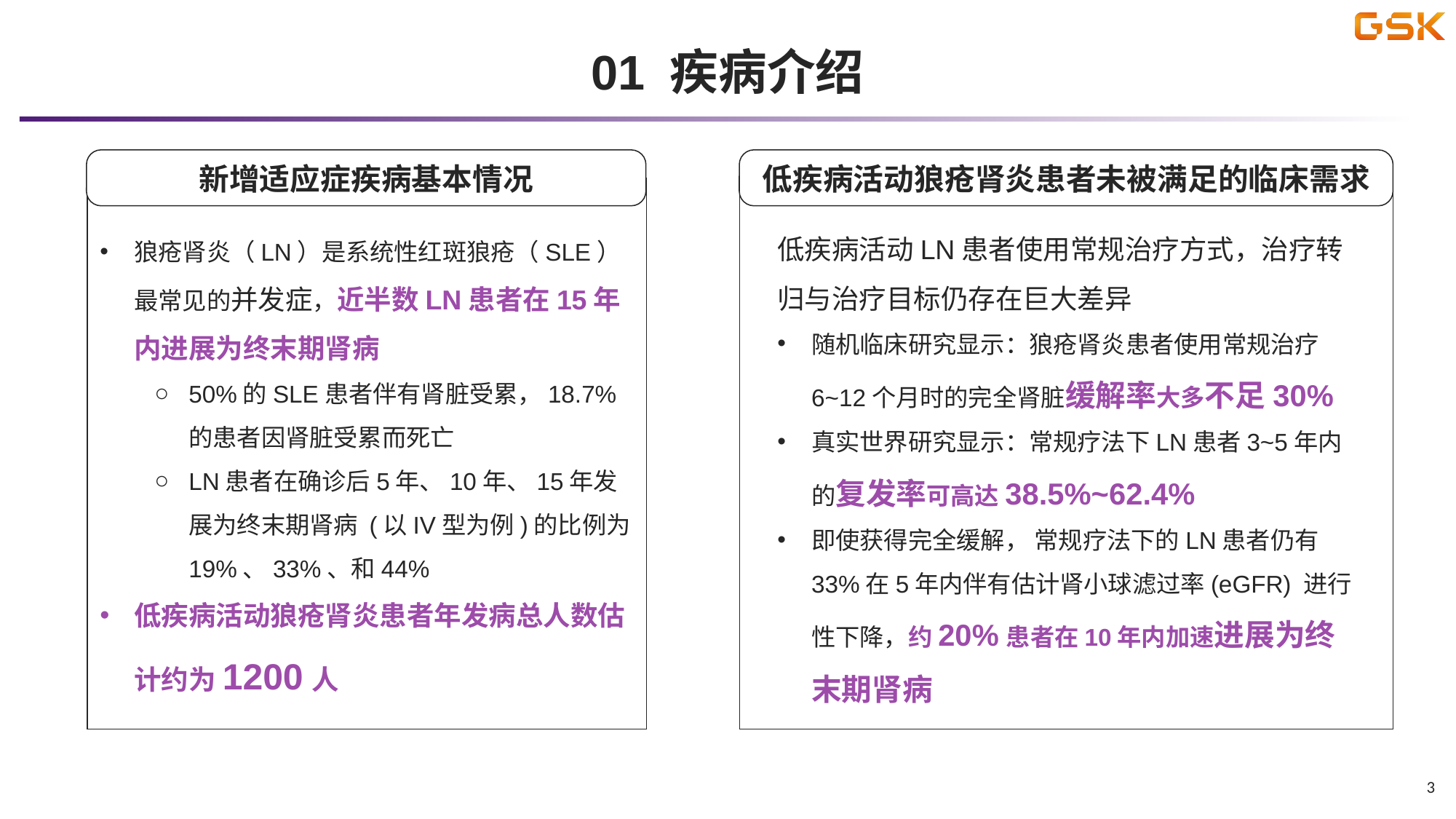

01 疾病介绍

新增适应症疾病基本情况
低疾病活动狼疮肾炎患者未被满足的临床需求

低疾病活动LN患者使用常规治疗方式，治疗转归与治疗目标仍存在巨大差异
随机临床研究显示：狼疮肾炎患者使用常规治疗 6~12个月时的完全肾脏缓解率大多不足30%
真实世界研究显示：常规疗法下LN患者3~5年内的复发率可高达38.5%~62.4%
即使获得完全缓解， 常规疗法下的LN患者仍有33%在5年内伴有估计肾小球滤过率(eGFR) 进行性下降，约20%患者在10年内加速进展为终末期肾病

狼疮肾炎（LN）是系统性红斑狼疮（SLE）最常见的并发症，近半数LN患者在15年内进展为终末期肾病
50%的SLE患者伴有肾脏受累，18.7%的患者因肾脏受累而死亡
LN患者在确诊后5年、10年、15年发展为终末期肾病 (以IV型为例)的比例为19%、33%、和44%
低疾病活动狼疮肾炎患者年发病总人数估计约为1200人
3